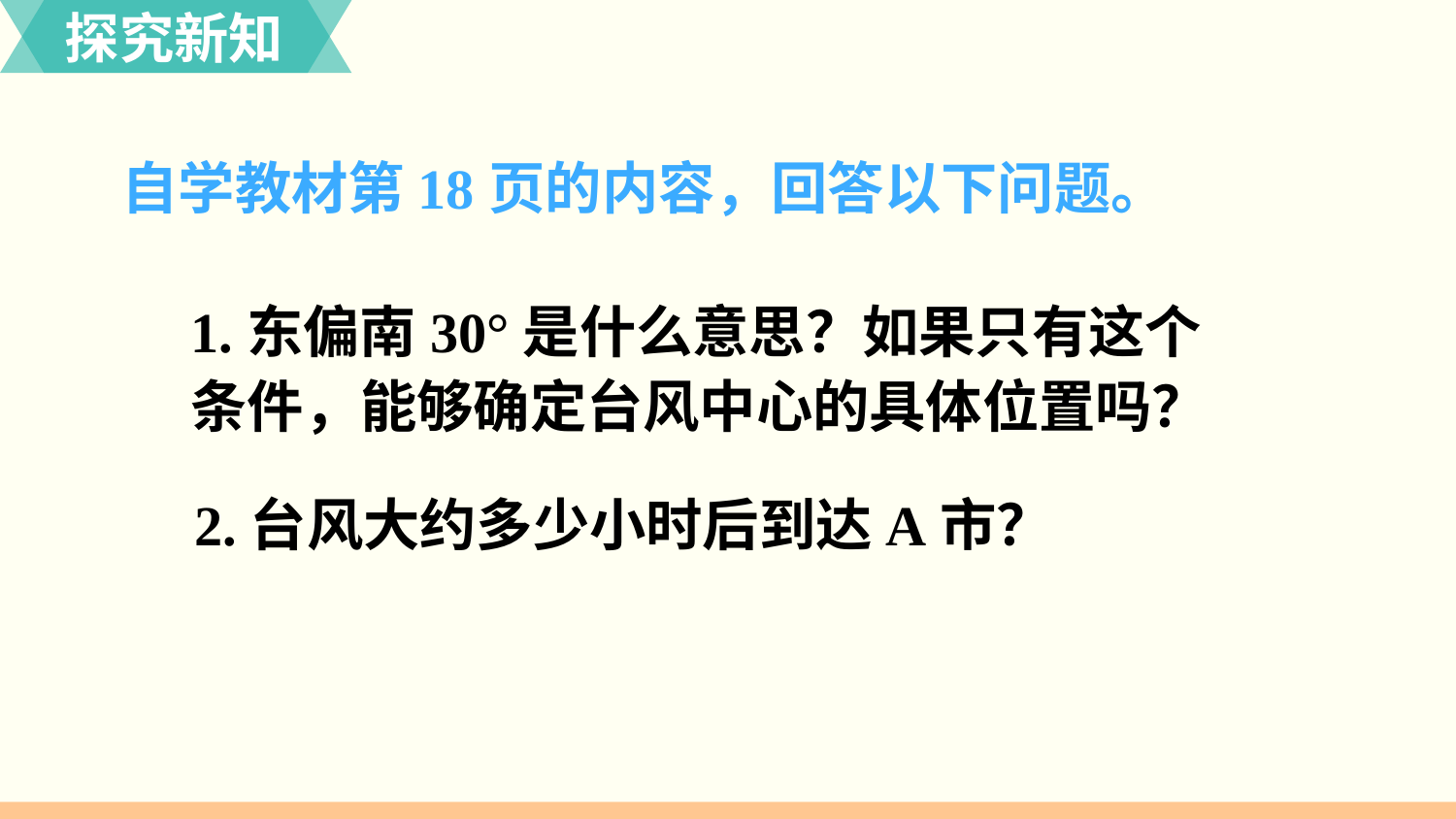

探究新知

自学教材第18页的内容，回答以下问题。
1.东偏南30°是什么意思？如果只有这个条件，能够确定台风中心的具体位置吗？
2.台风大约多少小时后到达A市？